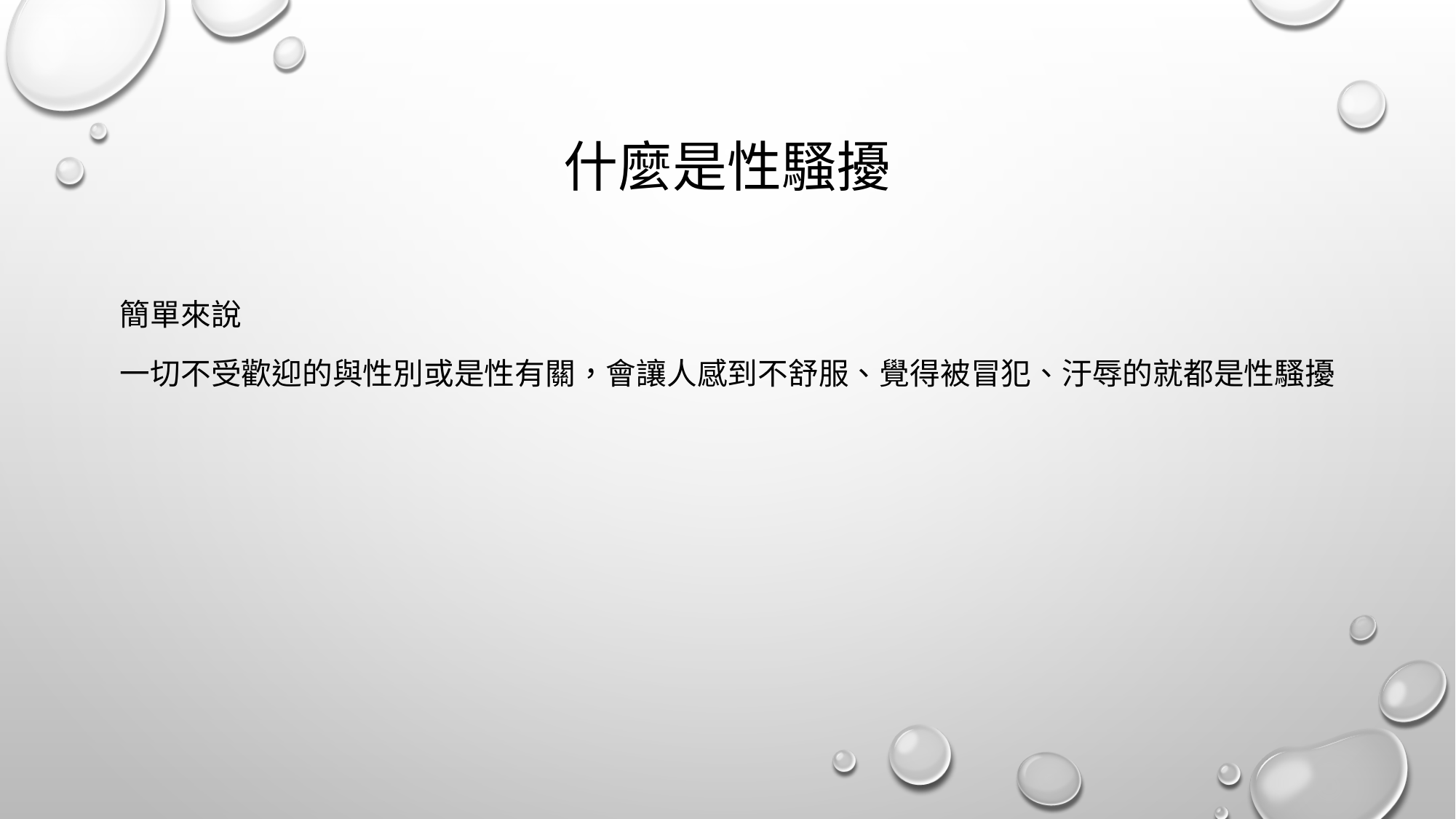

# 什麼是性騷擾
簡單來說
一切不受歡迎的與性別或是性有關，會讓人感到不舒服、覺得被冒犯、汙辱的就都是性騷擾